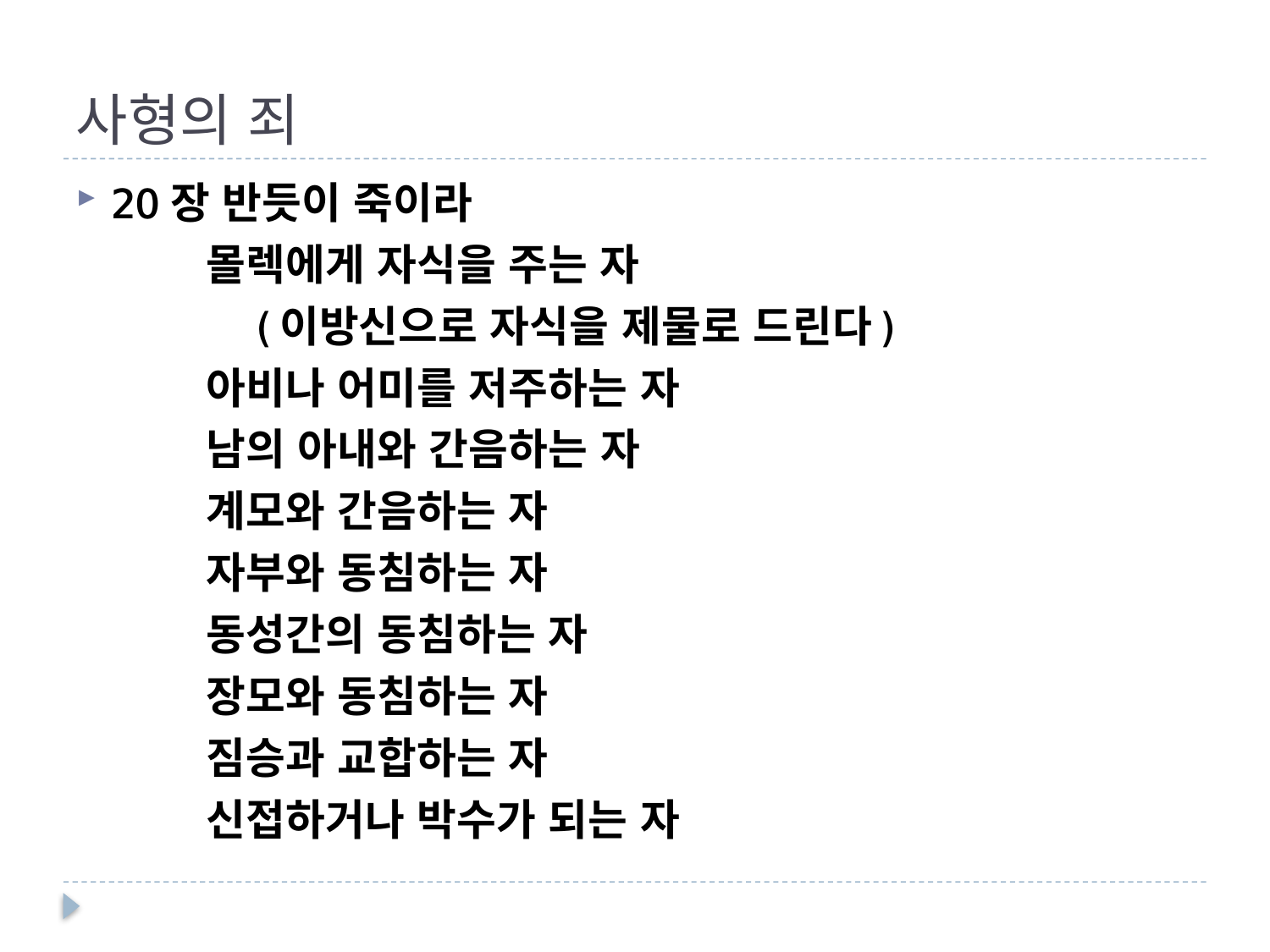

# 사형의 죄
20장 반듯이 죽이라
          몰렉에게 자식을 주는 자
             (이방신으로 자식을 제물로 드린다)
          아비나 어미를 저주하는 자
          남의 아내와 간음하는 자
          계모와 간음하는 자
          자부와 동침하는 자
          동성간의 동침하는 자
          장모와 동침하는 자
          짐승과 교합하는 자
          신접하거나 박수가 되는 자